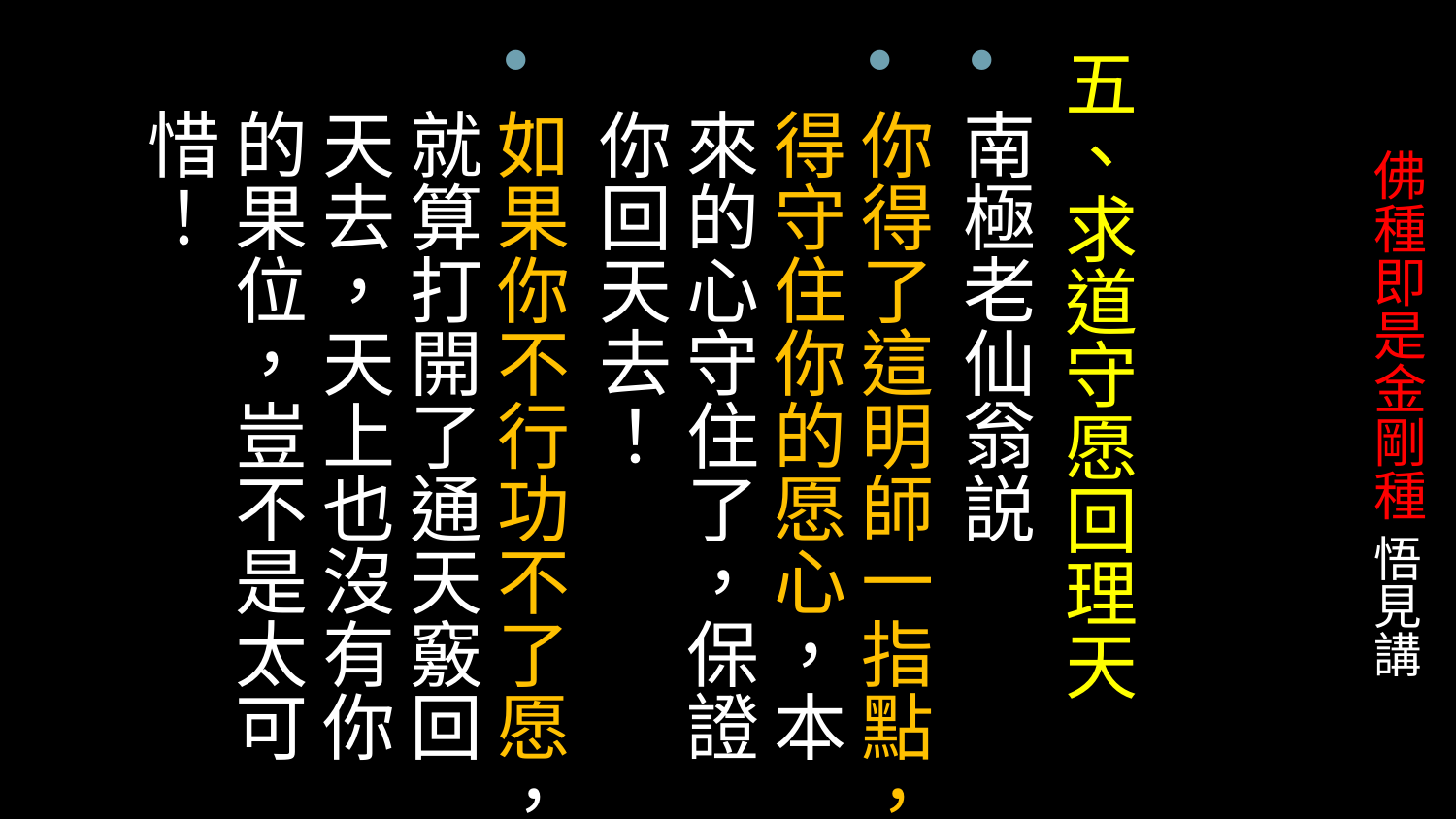

五、求道守愿回理天
南極老仙翁説
你得了這明師一指點，得守住你的愿心，本來的心守住了，保證你回天去！
如果你不行功不了愿，就算打開了通天竅回天去，天上也沒有你的果位，豈不是太可惜！

# 佛種即是金剛種 悟見講